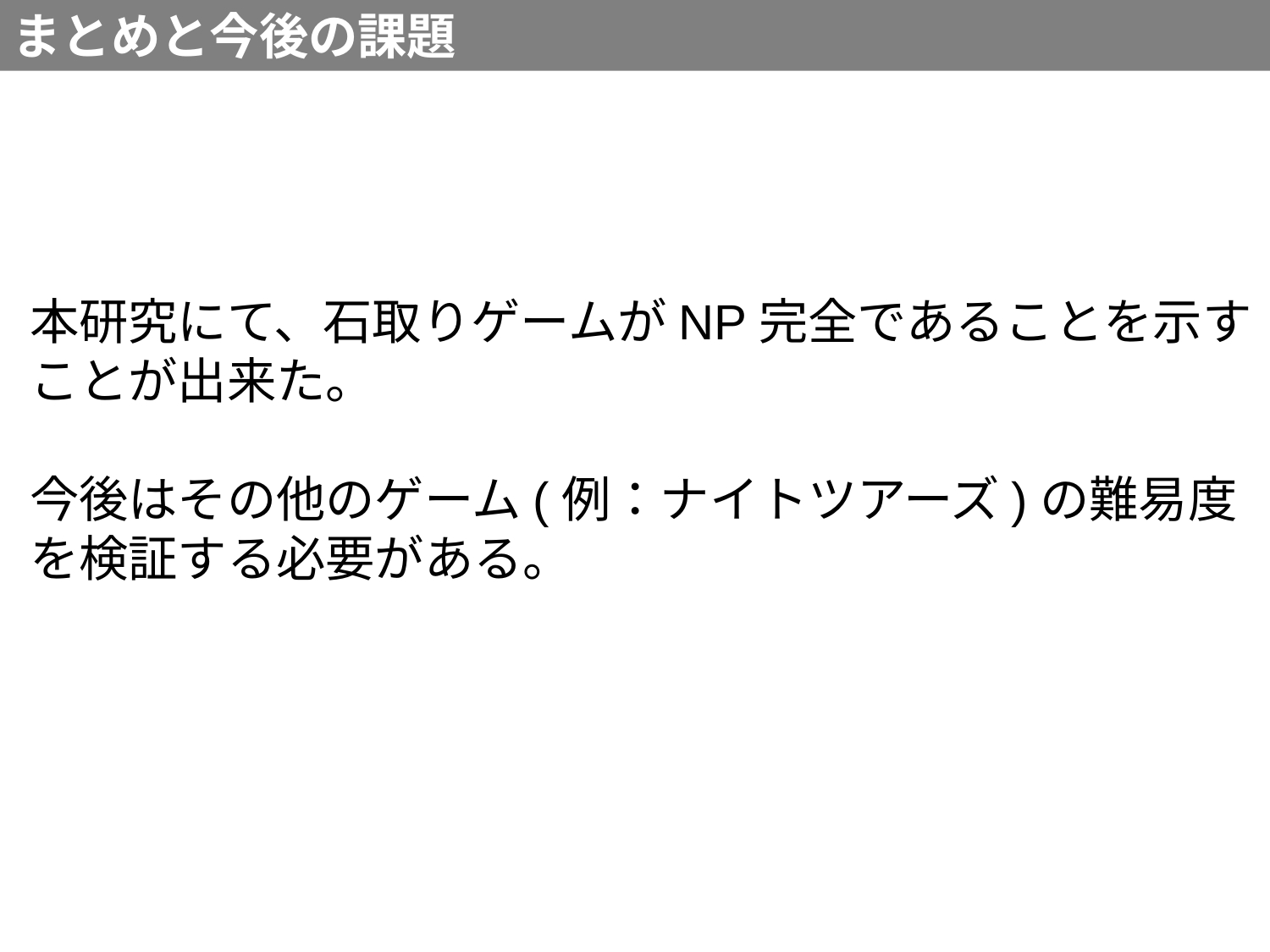

まとめと今後の課題
本研究にて、石取りゲームがNP完全であることを示すことが出来た。

今後はその他のゲーム(例：ナイトツアーズ)の難易度を検証する必要がある。